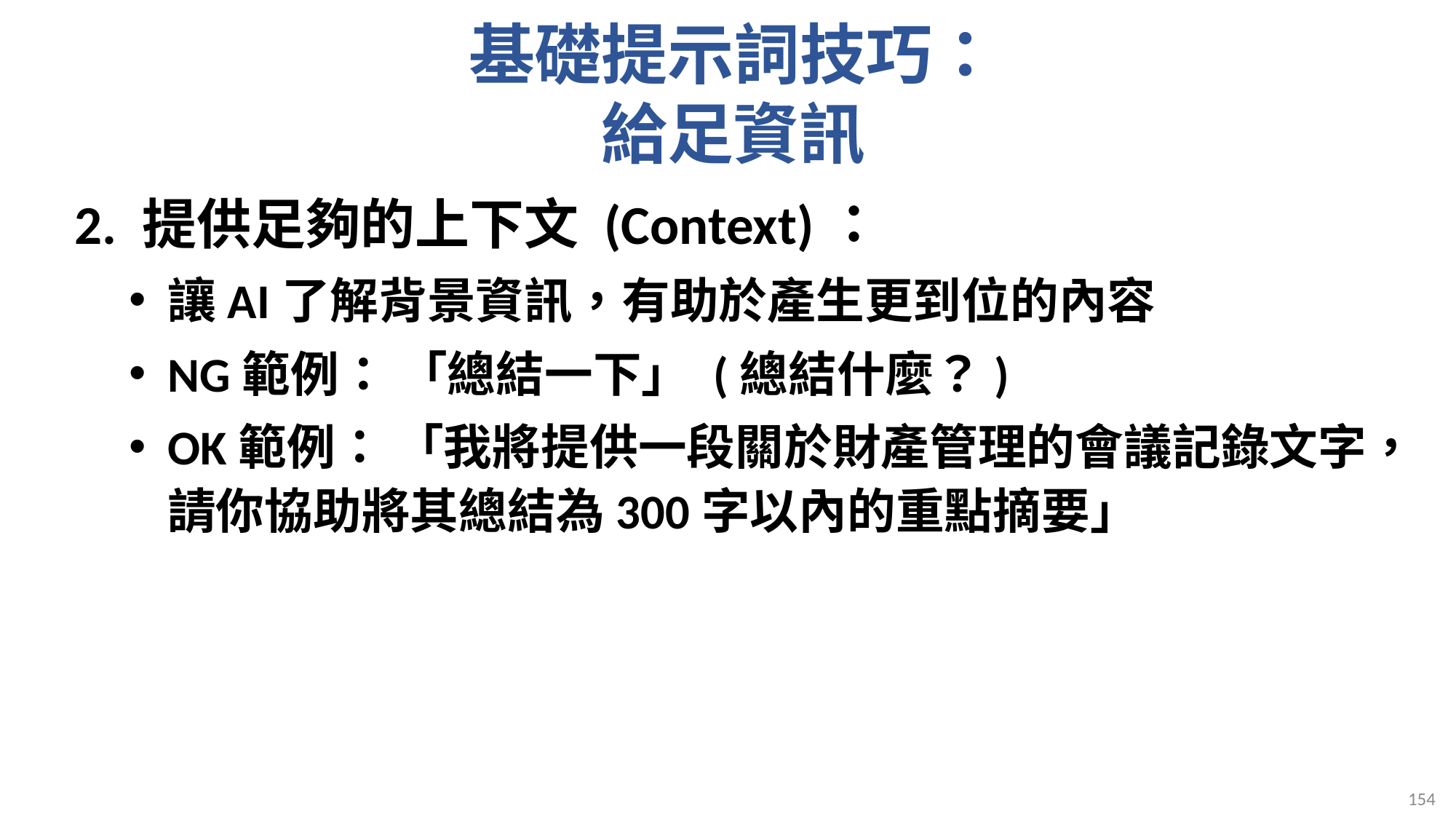

# 基礎提示詞技巧： 給足資訊
2. 提供足夠的上下文 (Context)：
讓AI了解背景資訊，有助於產生更到位的內容
NG範例： 「總結一下」 (總結什麼？)
OK範例： 「我將提供一段關於財產管理的會議記錄文字，請你協助將其總結為300字以內的重點摘要」
154